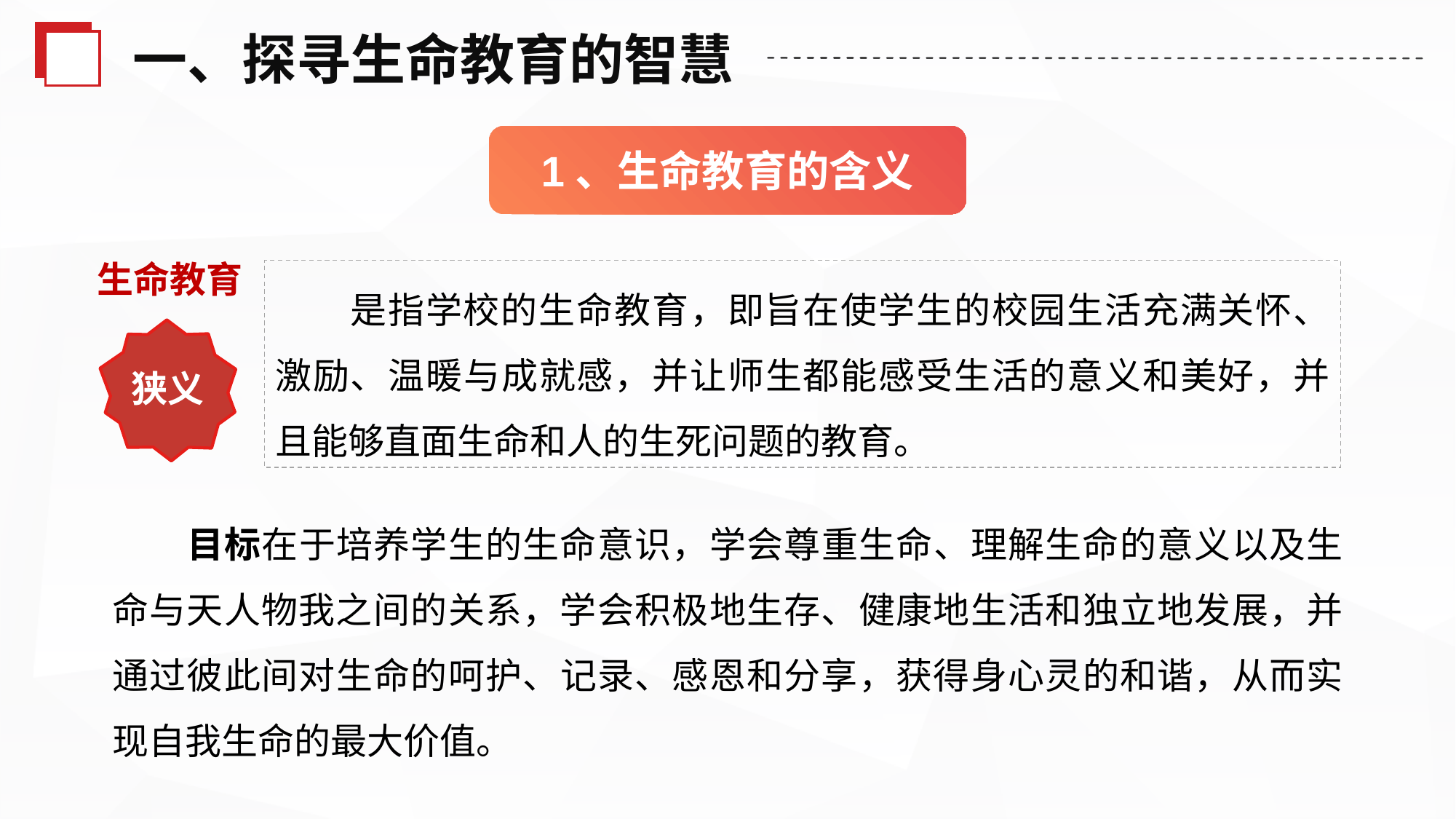

一、探寻生命教育的智慧

1、生命教育的含义
生命教育
是指学校的生命教育，即旨在使学生的校园生活充满关怀、激励、温暖与成就感，并让师生都能感受生活的意义和美好，并且能够直面生命和人的生死问题的教育。

狭义
目标在于培养学生的生命意识，学会尊重生命、理解生命的意义以及生命与天人物我之间的关系，学会积极地生存、健康地生活和独立地发展，并通过彼此间对生命的呵护、记录、感恩和分享，获得身心灵的和谐，从而实现自我生命的最大价值。